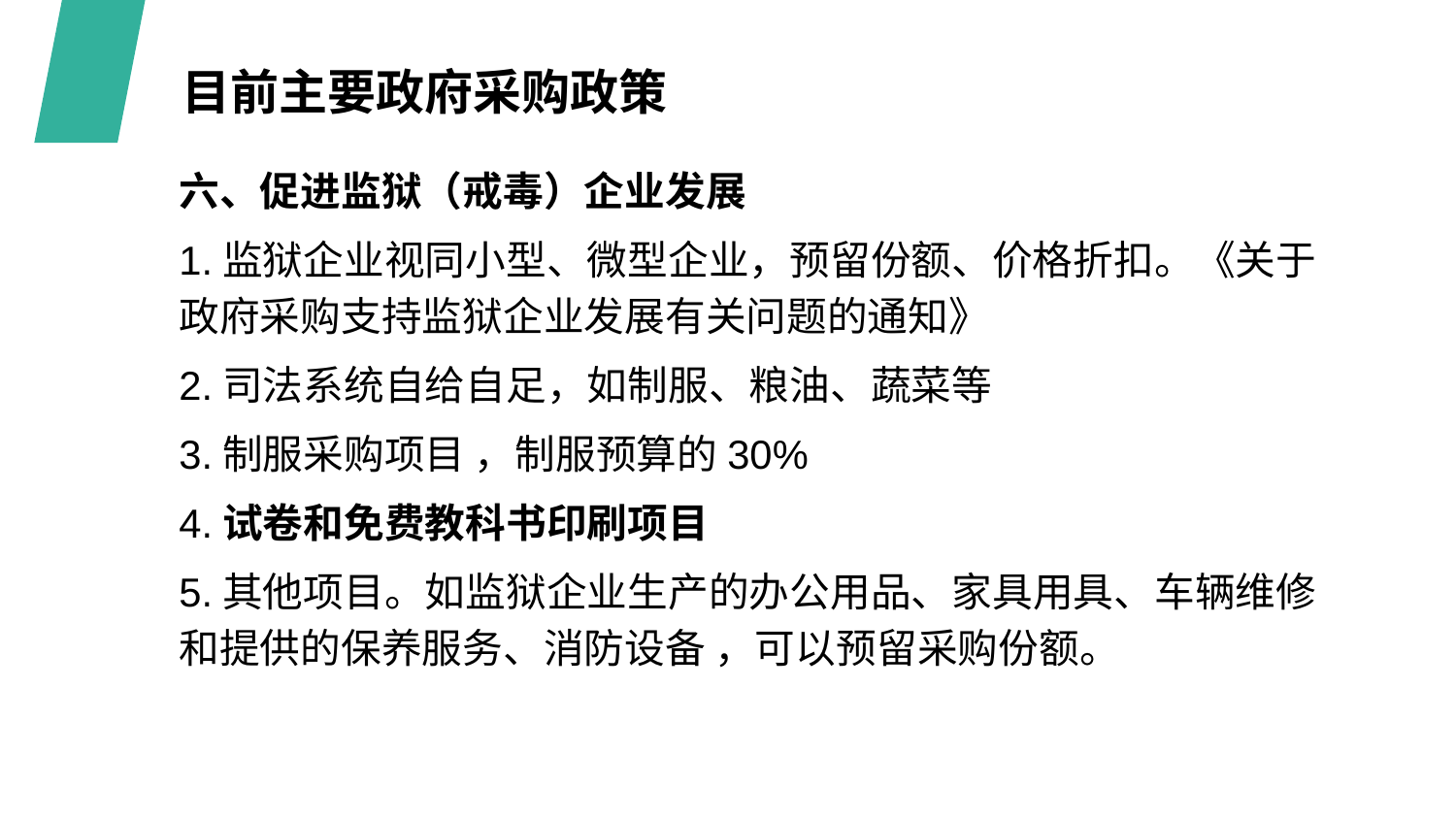

目前主要政府采购政策
六、促进监狱（戒毒）企业发展
1.监狱企业视同小型、微型企业，预留份额、价格折扣。《关于政府采购支持监狱企业发展有关问题的通知》
2.司法系统自给自足，如制服、粮油、蔬菜等
3.制服采购项目 ，制服预算的30%
4.试卷和免费教科书印刷项目
5.其他项目。如监狱企业生产的办公用品、家具用具、车辆维修和提供的保养服务、消防设备 ，可以预留采购份额。